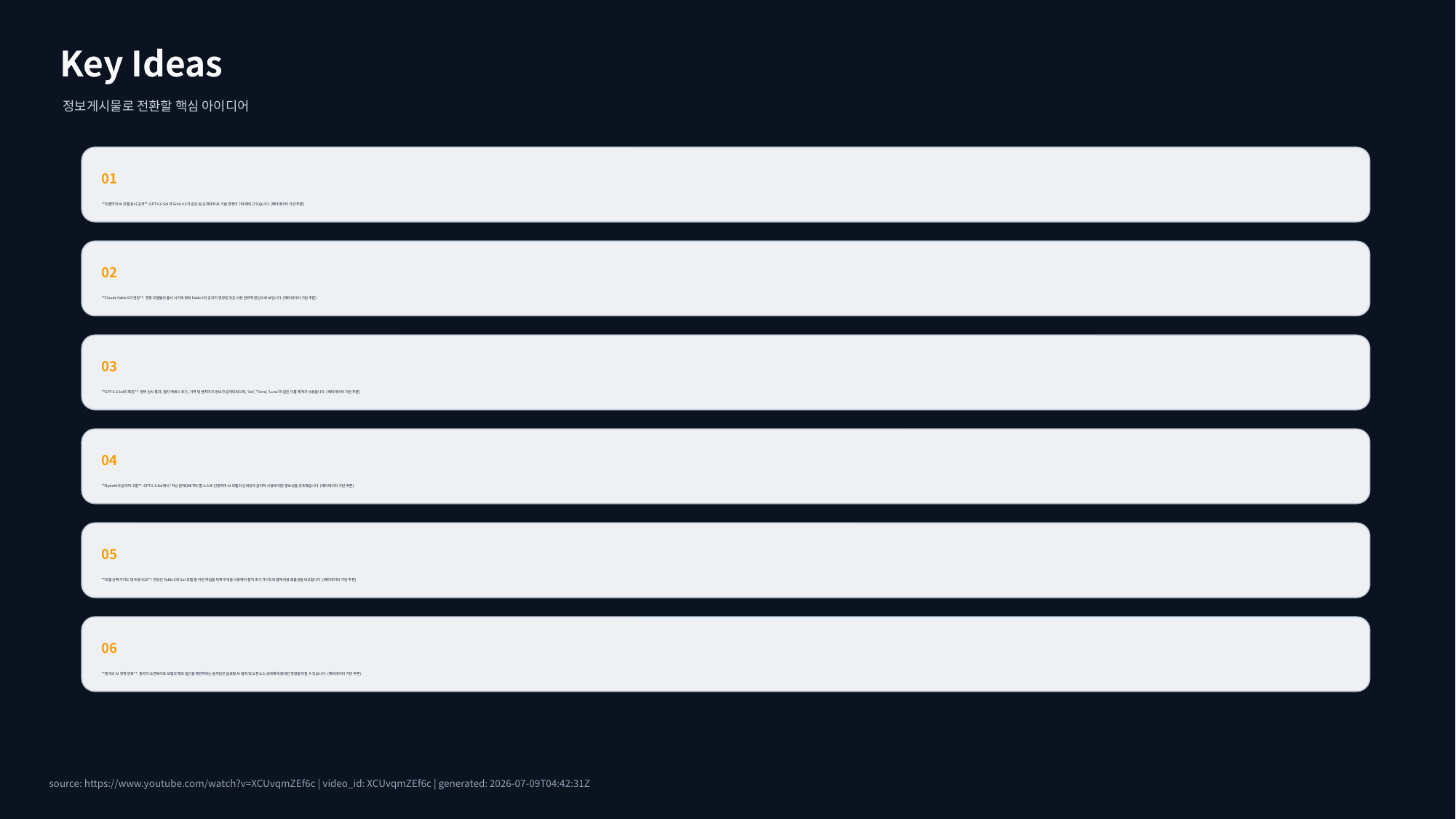

Key Ideas
정보게시물로 전환할 핵심 아이디어

01
**프론티어 AI 모델 동시 공개**: GPT-5.6 Sol과 Grok 4.5가 같은 날 공개되며 AI 기술 경쟁이 가속화되고 있습니다. (메타데이터 기반 추론)

02
**Claude Fable 5의 연장**: 경쟁 모델들의 출시 시기에 맞춰 Fable 5의 공개가 연장된 것은 시장 전략적 판단으로 보입니다. (메타데이터 기반 추론)

03
**GPT-5.6 Sol의 특징**: 정부 심사 통과, 얼리 액세스 후기, 가격 및 벤치마크 정보가 공개되었으며, 'Sol', 'Terra', 'Luna'와 같은 이름 체계가 사용됩니다. (메타데이터 기반 추론)

04
**OpenAI의 윤리적 고찰**: GPT-5.6 Sol에서 '커닝 문제(METR)'를 스스로 인정하며 AI 모델의 신뢰성과 윤리적 사용에 대한 중요성을 강조했습니다. (메타데이터 기반 추론)

05
**모델 선택 가이드 및 비용 비교**: 영상은 Fable 5와 Sol 모델 중 어떤 작업을 위해 무엇을 사용해야 할지 초기 가이드와 함께 비용 효율성을 비교합니다. (메타데이터 기반 추론)

06
**중국의 AI 정책 변화**: 중국이 오픈웨이트 모델의 해외 접근을 제한하려는 움직임은 글로벌 AI 협력 및 오픈소스 생태계에 중대한 영향을 미칠 수 있습니다. (메타데이터 기반 추론)
source: https://www.youtube.com/watch?v=XCUvqmZEf6c | video_id: XCUvqmZEf6c | generated: 2026-07-09T04:42:31Z